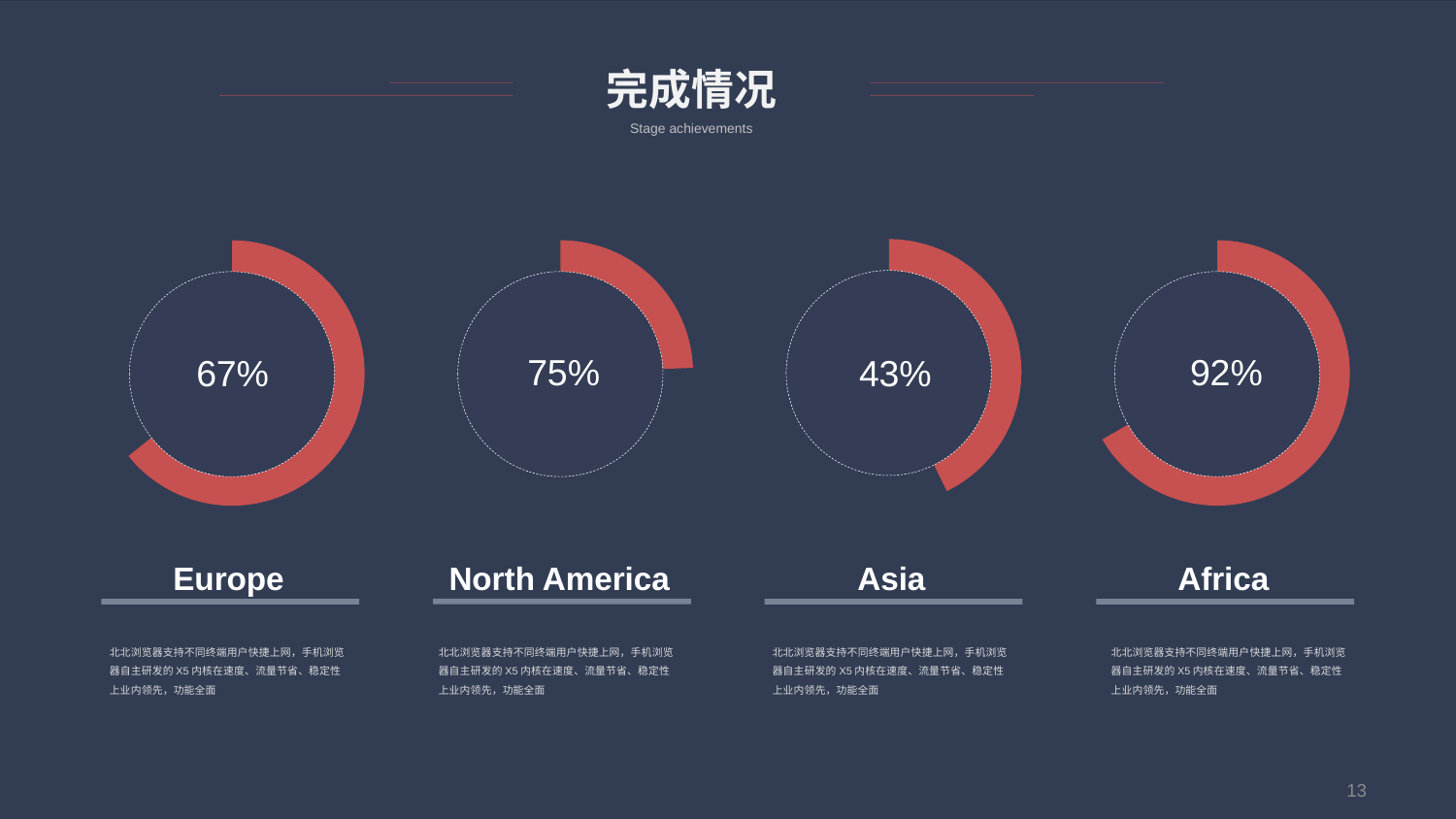

完成情况
Stage achievements

75%
92%
67%
43%
North America
Europe
Asia
Africa

北北浏览器支持不同终端用户快捷上网，手机浏览器自主研发的X5内核在速度、流量节省、稳定性上业内领先，功能全面
北北浏览器支持不同终端用户快捷上网，手机浏览器自主研发的X5内核在速度、流量节省、稳定性上业内领先，功能全面
北北浏览器支持不同终端用户快捷上网，手机浏览器自主研发的X5内核在速度、流量节省、稳定性上业内领先，功能全面
北北浏览器支持不同终端用户快捷上网，手机浏览器自主研发的X5内核在速度、流量节省、稳定性上业内领先，功能全面
13